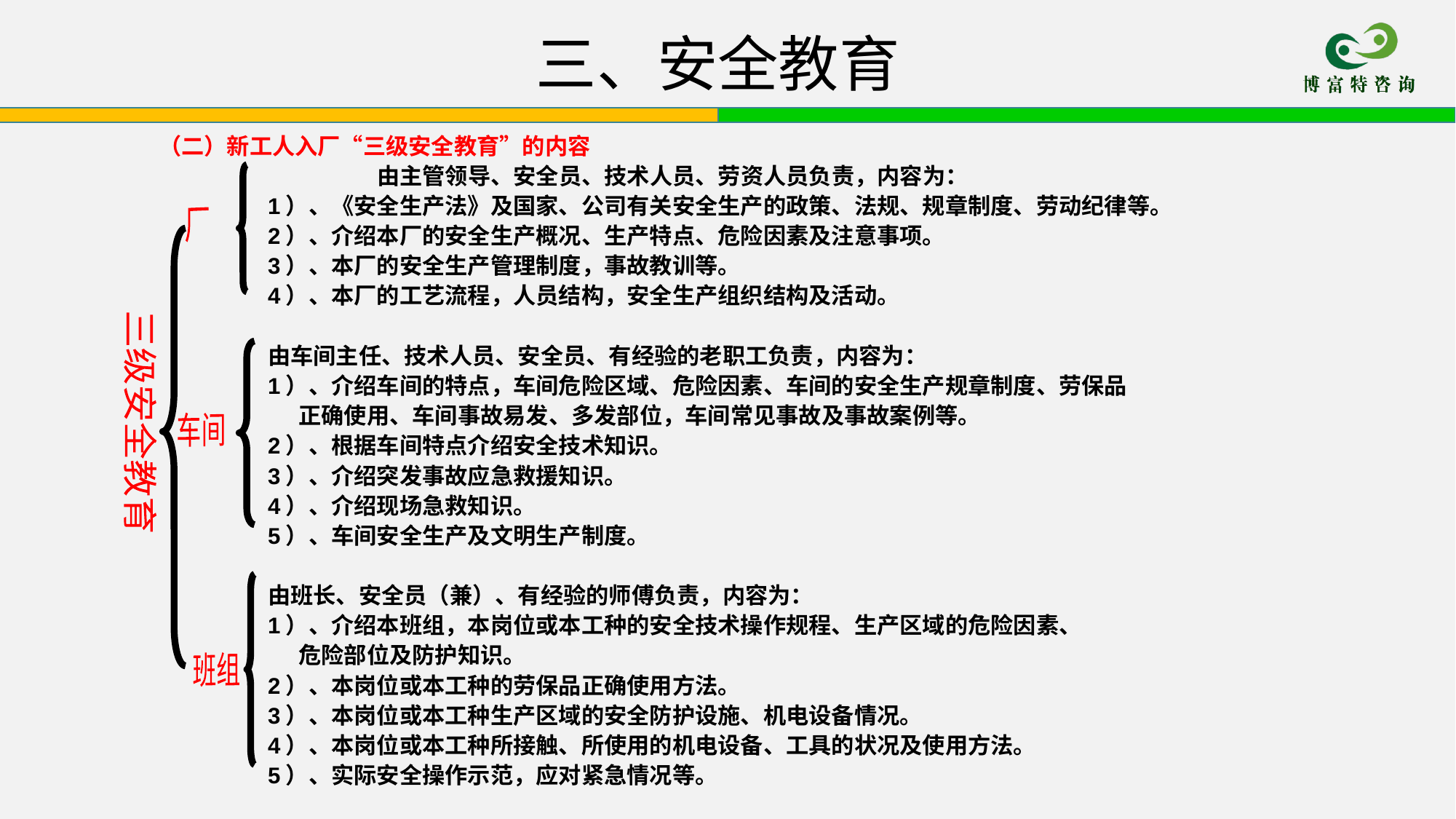

# 三、安全教育
（二）新工人入厂“三级安全教育”的内容
		由主管领导、安全员、技术人员、劳资人员负责，内容为：
1）、《安全生产法》及国家、公司有关安全生产的政策、法规、规章制度、劳动纪律等。
2）、介绍本厂的安全生产概况、生产特点、危险因素及注意事项。
3）、本厂的安全生产管理制度，事故教训等。
4）、本厂的工艺流程，人员结构，安全生产组织结构及活动。

由车间主任、技术人员、安全员、有经验的老职工负责，内容为：
1）、介绍车间的特点，车间危险区域、危险因素、车间的安全生产规章制度、劳保品
     正确使用、车间事故易发、多发部位，车间常见事故及事故案例等。
2）、根据车间特点介绍安全技术知识。
3）、介绍突发事故应急救援知识。
4）、介绍现场急救知识。
5）、车间安全生产及文明生产制度。

由班长、安全员（兼）、有经验的师傅负责，内容为：
1）、介绍本班组，本岗位或本工种的安全技术操作规程、生产区域的危险因素、
     危险部位及防护知识。
2）、本岗位或本工种的劳保品正确使用方法。
3）、本岗位或本工种生产区域的安全防护设施、机电设备情况。
4）、本岗位或本工种所接触、所使用的机电设备、工具的状况及使用方法。
5）、实际安全操作示范，应对紧急情况等。

厂

三级安全教育
车间

班组
17